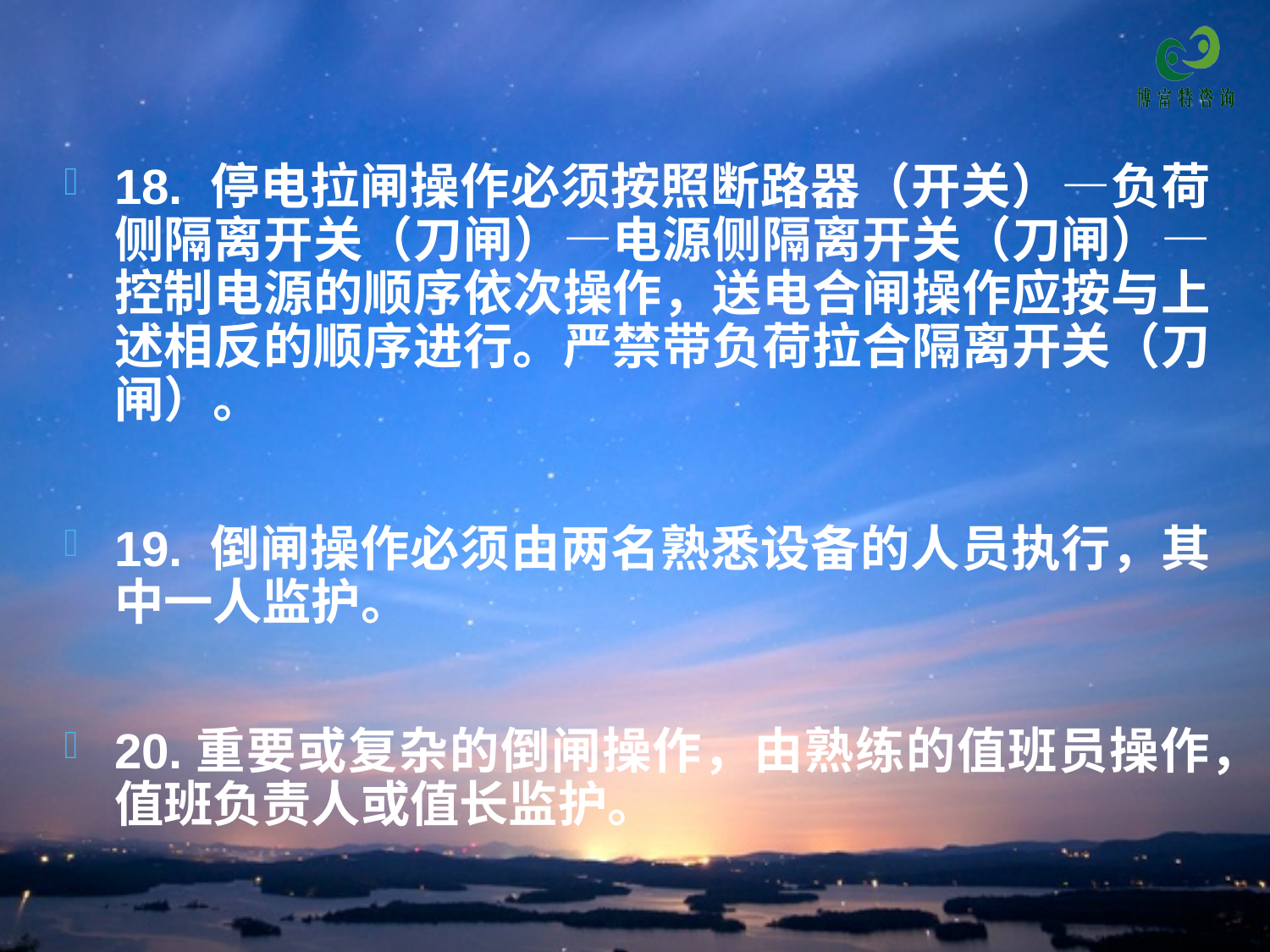

18. 停电拉闸操作必须按照断路器（开关）—负荷侧隔离开关（刀闸）—电源侧隔离开关（刀闸）—控制电源的顺序依次操作，送电合闸操作应按与上述相反的顺序进行。严禁带负荷拉合隔离开关（刀闸）。

19. 倒闸操作必须由两名熟悉设备的人员执行，其中一人监护。

20.重要或复杂的倒闸操作，由熟练的值班员操作，值班负责人或值长监护。